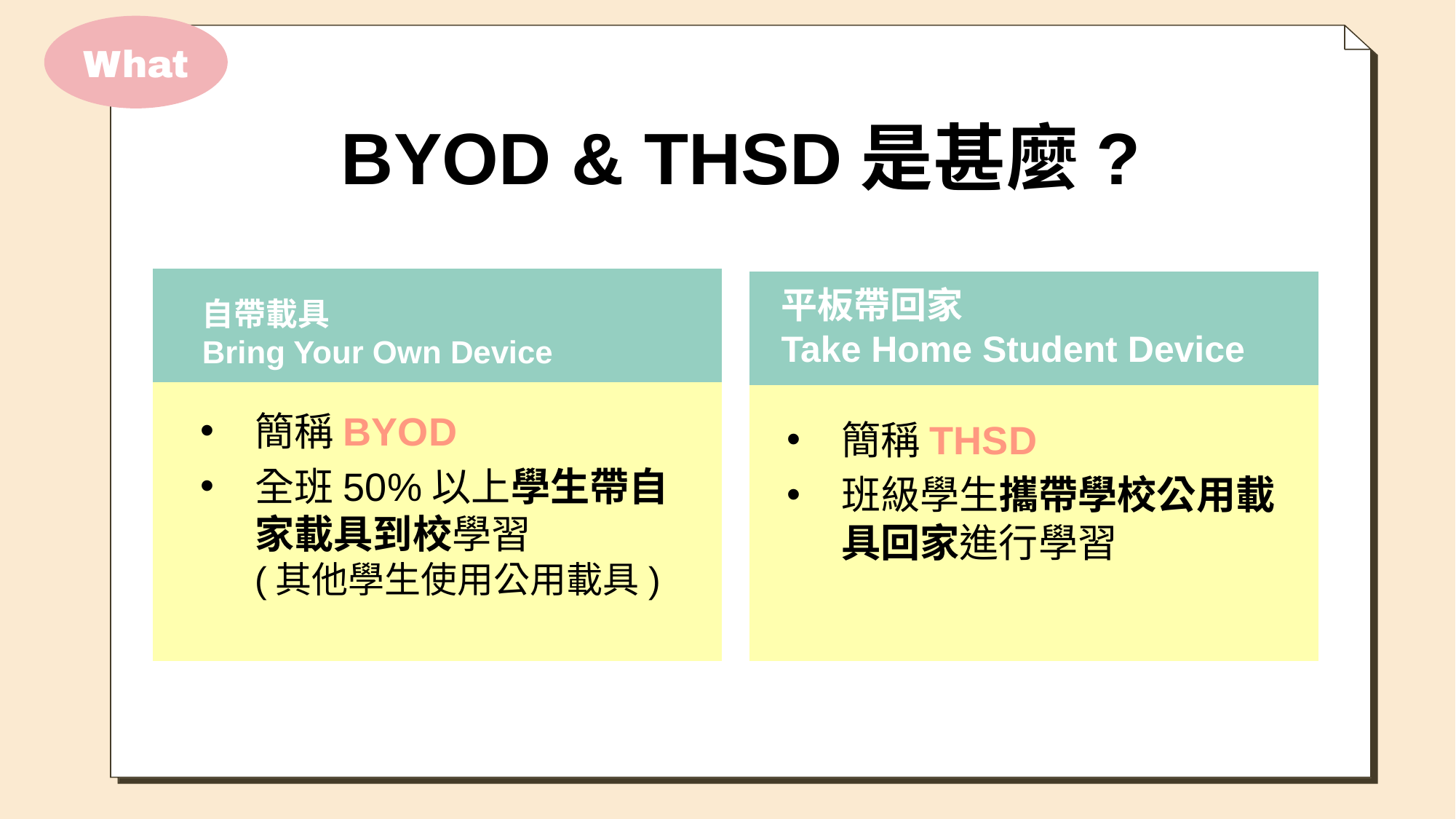

What

# BYOD & THSD是甚麼?

平板帶回家
Take Home Student Device
自帶載具
Bring Your Own Device
簡稱BYOD
全班50%以上學生帶自家載具到校學習
(其他學生使用公用載具)
簡稱THSD
班級學生攜帶學校公用載具回家進行學習